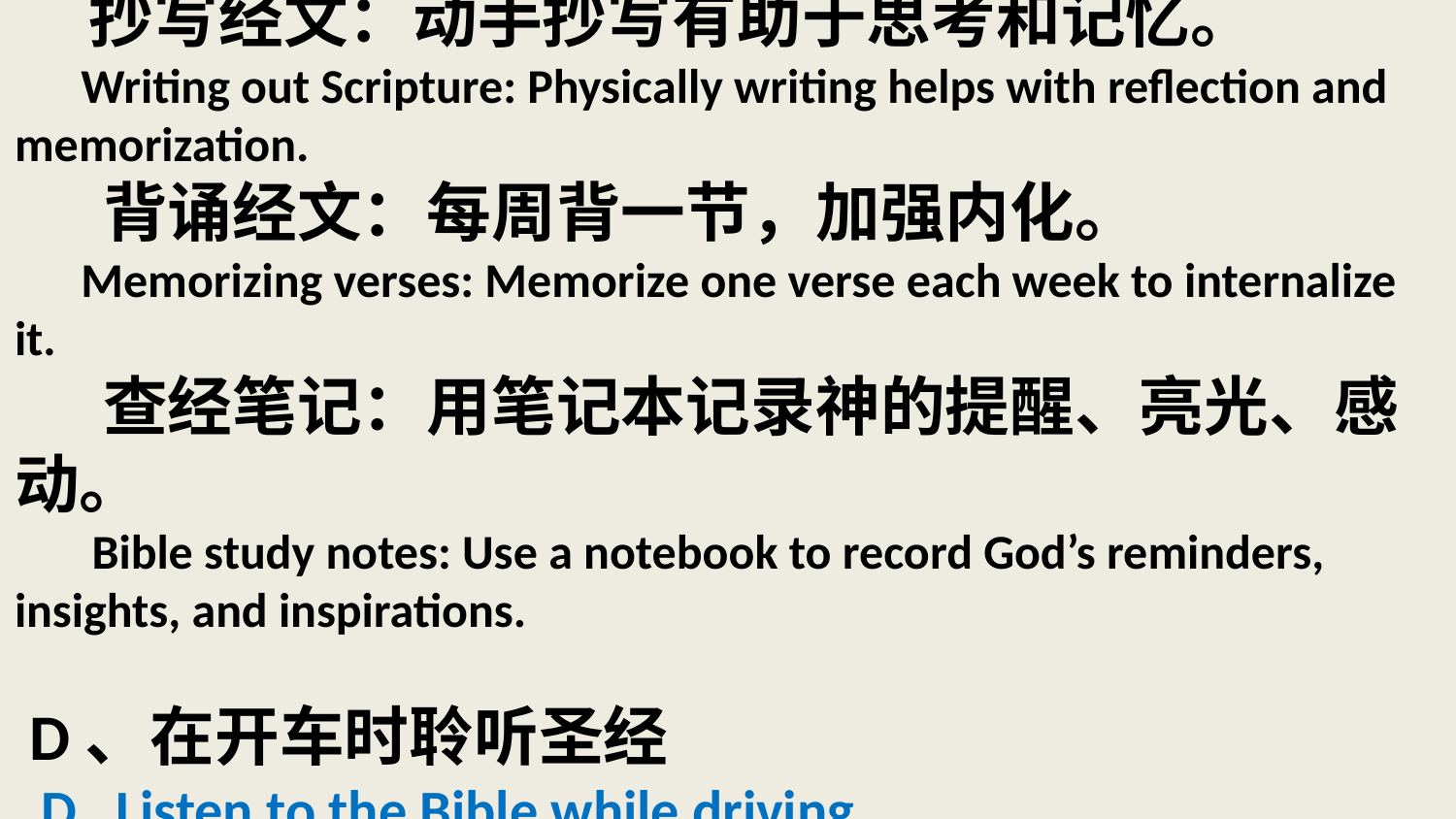

# 抄写经文：动手抄写有助于思考和记忆。 Writing out Scripture: Physically writing helps with reflection and memorization. 背诵经文：每周背一节，加强内化。 Memorizing verses: Memorize one verse each week to internalize it. 查经笔记：用笔记本记录神的提醒、亮光、感动。 Bible study notes: Use a notebook to record God’s reminders, insights, and inspirations. D、在开车时聆听圣经 D.  Listen to the Bible while driving.